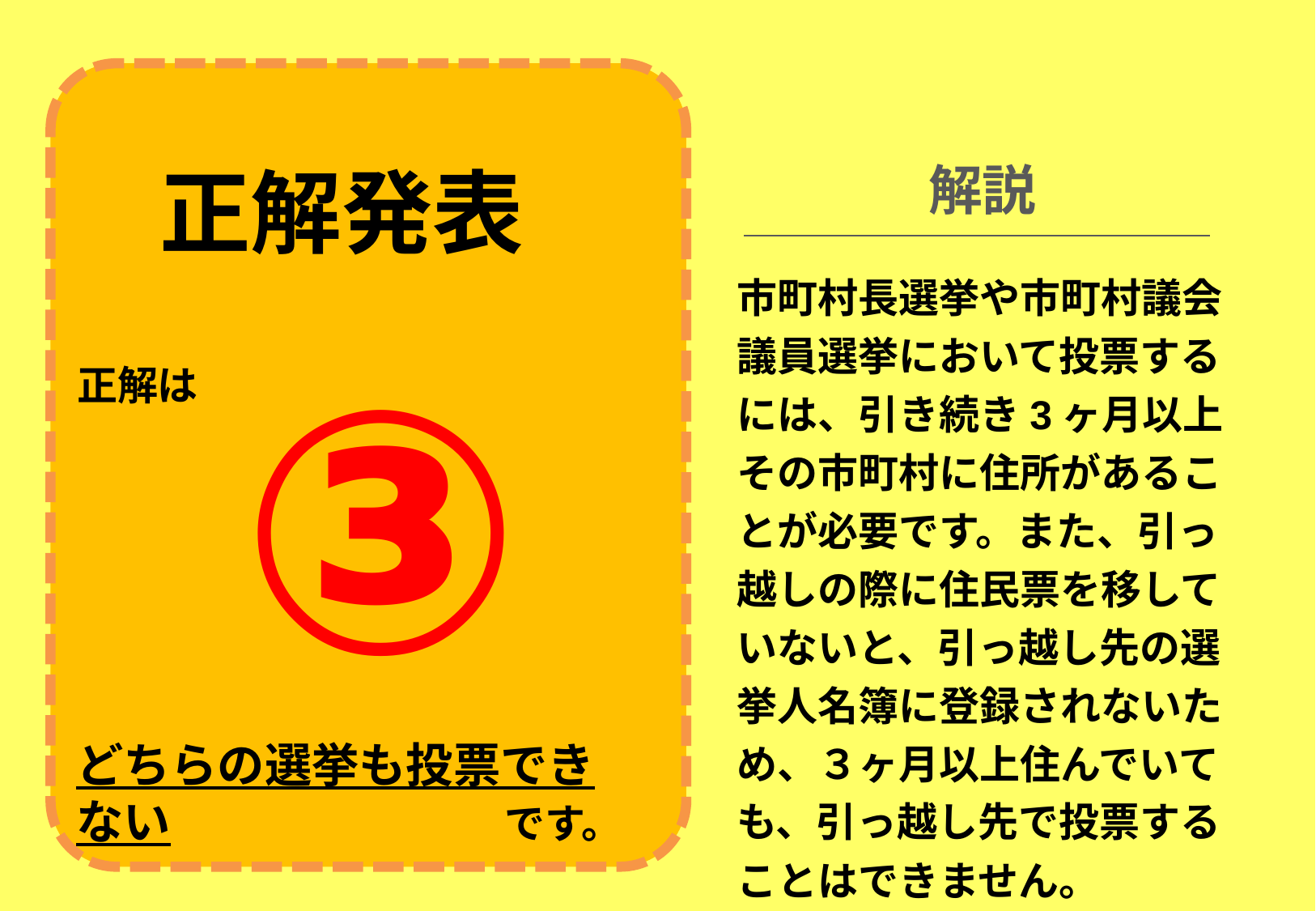

正解発表
解説
市町村長選挙や市町村議会議員選挙において投票するには、引き続き3ヶ月以上その市町村に住所があることが必要です。また、引っ越しの際に住民票を移していないと、引っ越し先の選挙人名簿に登録されないため、３ヶ月以上住んでいても、引っ越し先で投票することはできません。
③
正解は
どちらの選挙も投票できない
です。